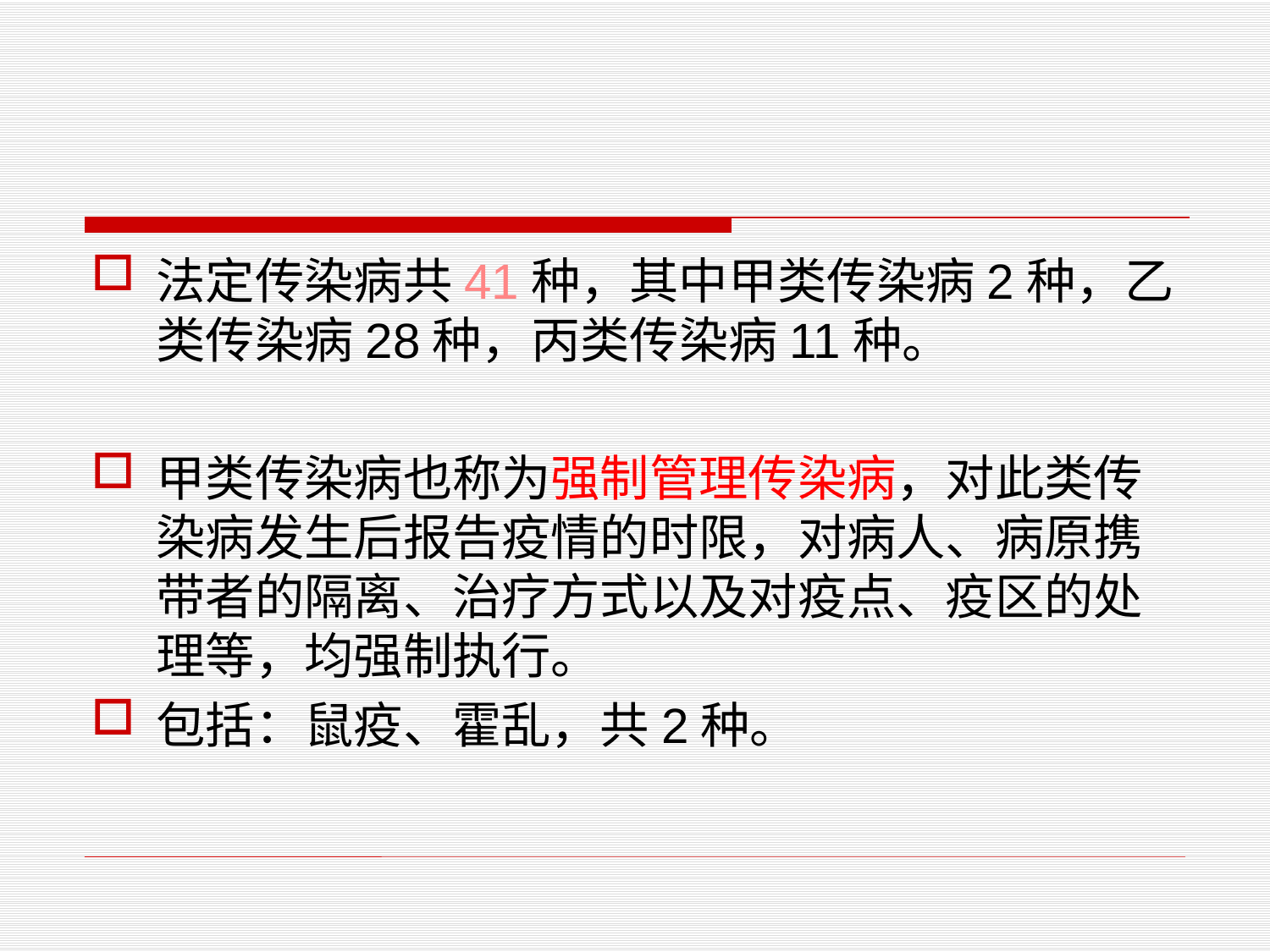

#
法定传染病共41种，其中甲类传染病2种，乙类传染病28种，丙类传染病11种。

甲类传染病也称为强制管理传染病，对此类传染病发生后报告疫情的时限，对病人、病原携带者的隔离、治疗方式以及对疫点、疫区的处理等，均强制执行。
包括：鼠疫、霍乱，共2种。